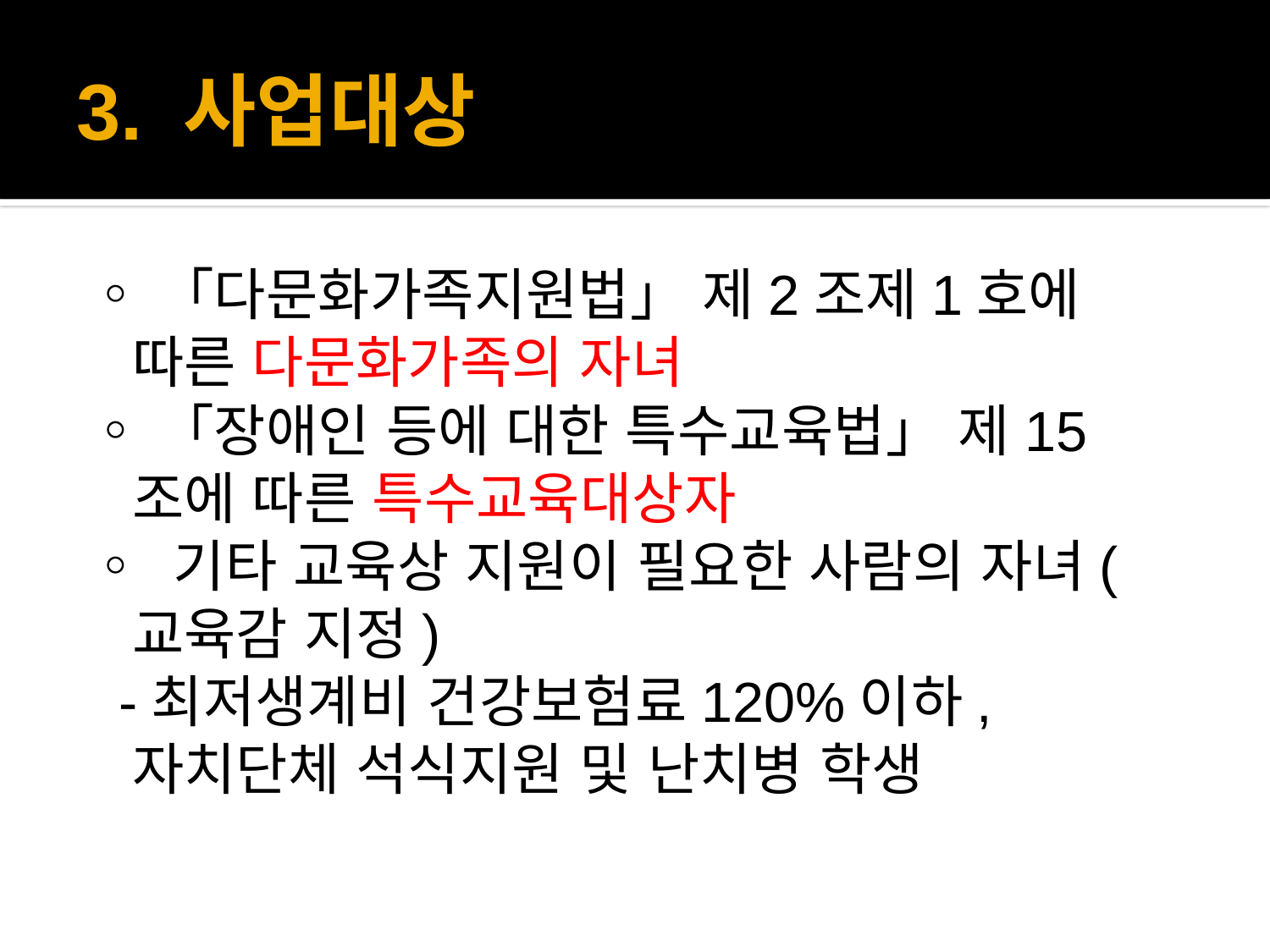

# 3. 사업대상
◦「다문화가족지원법」 제2조제1호에 따른 다문화가족의 자녀
◦「장애인 등에 대한 특수교육법」 제15조에 따른 특수교육대상자
◦ 기타 교육상 지원이 필요한 사람의 자녀(교육감 지정)
  -최저생계비 건강보험료120%이하, 자치단체 석식지원 및 난치병 학생